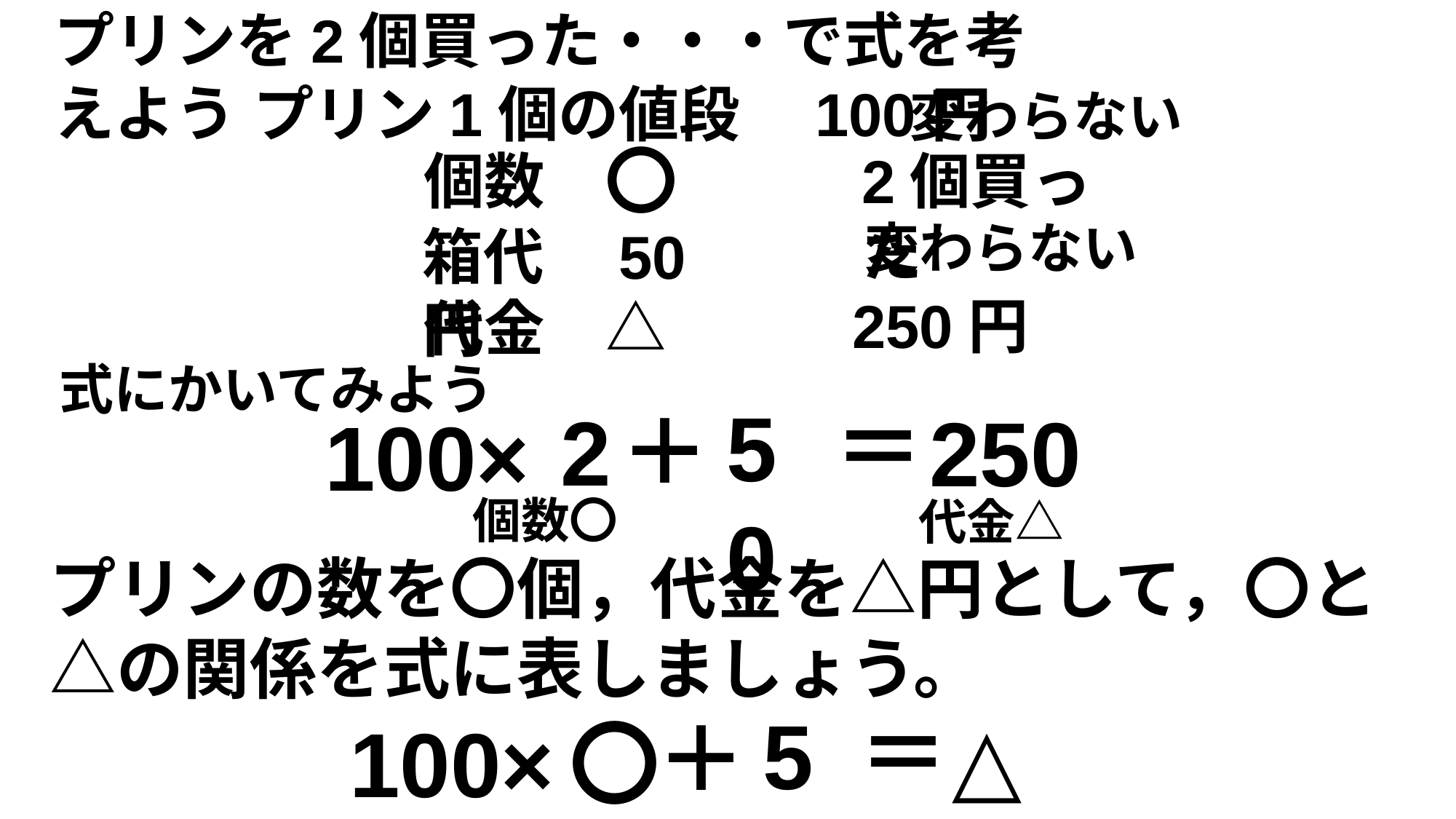

プリンを2個買った・・・で式を考えよう
プリン1個の値段　100円
変わらない
〇
個数
2個買った
変わらない
箱代　50円
250円
代金　△
式にかいてみよう
50
＝
＋
2
250
100×
個数〇
代金△
プリンの数を〇個，代金を△円として，〇と△の関係を式に表しましょう。
＝
50
△
＋
〇
100×